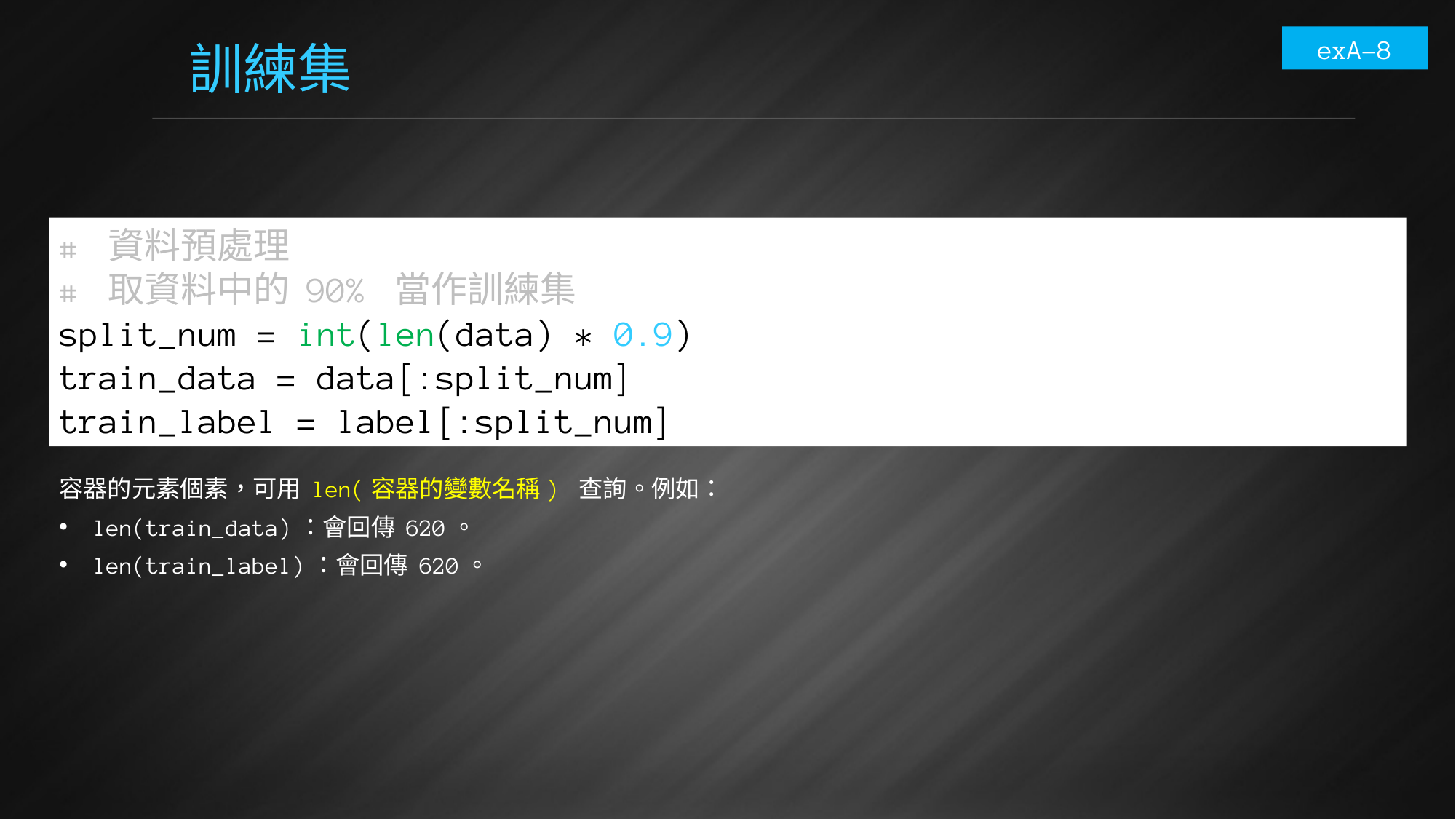

exA-8
# 訓練集
# 資料預處理
# 取資料中的 90% 當作訓練集
split_num = int(len(data) * 0.9)
train_data = data[:split_num]
train_label = label[:split_num]
容器的元素個素，可用 len(容器的變數名稱) 查詢。例如：
len(train_data)：會回傳 620。
len(train_label)：會回傳 620。